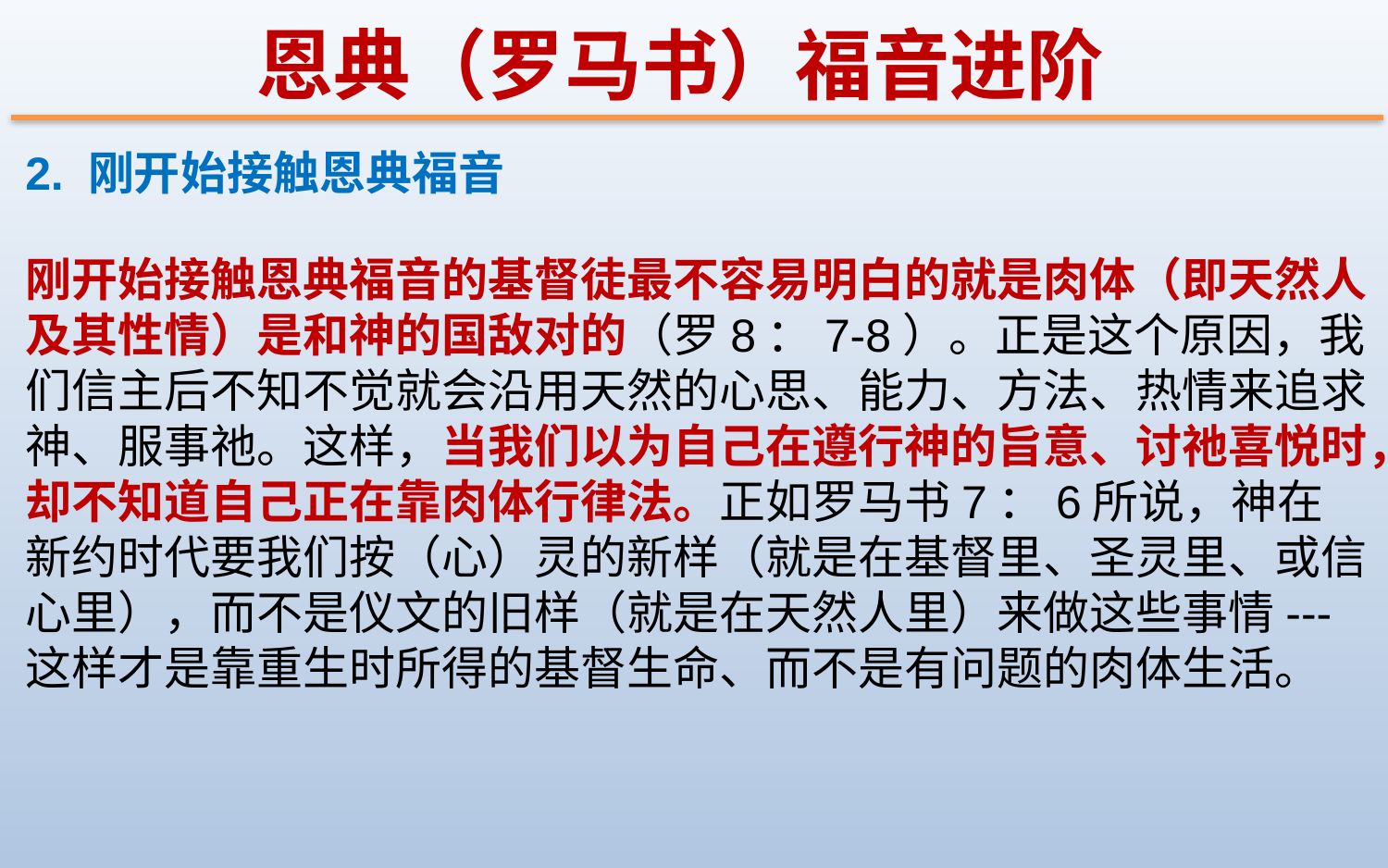

恩典（罗马书）福音进阶
2. 刚开始接触恩典福音

刚开始接触恩典福音的基督徒最不容易明白的就是肉体（即天然人及其性情）是和神的国敌对的（罗8：7-8）。正是这个原因，我们信主后不知不觉就会沿用天然的心思、能力、方法、热情来追求神、服事祂。这样，当我们以为自己在遵行神的旨意、讨祂喜悦时，却不知道自己正在靠肉体行律法。正如罗马书7：6所说，神在新约时代要我们按（心）灵的新样（就是在基督里、圣灵里、或信心里），而不是仪文的旧样（就是在天然人里）来做这些事情---这样才是靠重生时所得的基督生命、而不是有问题的肉体生活。